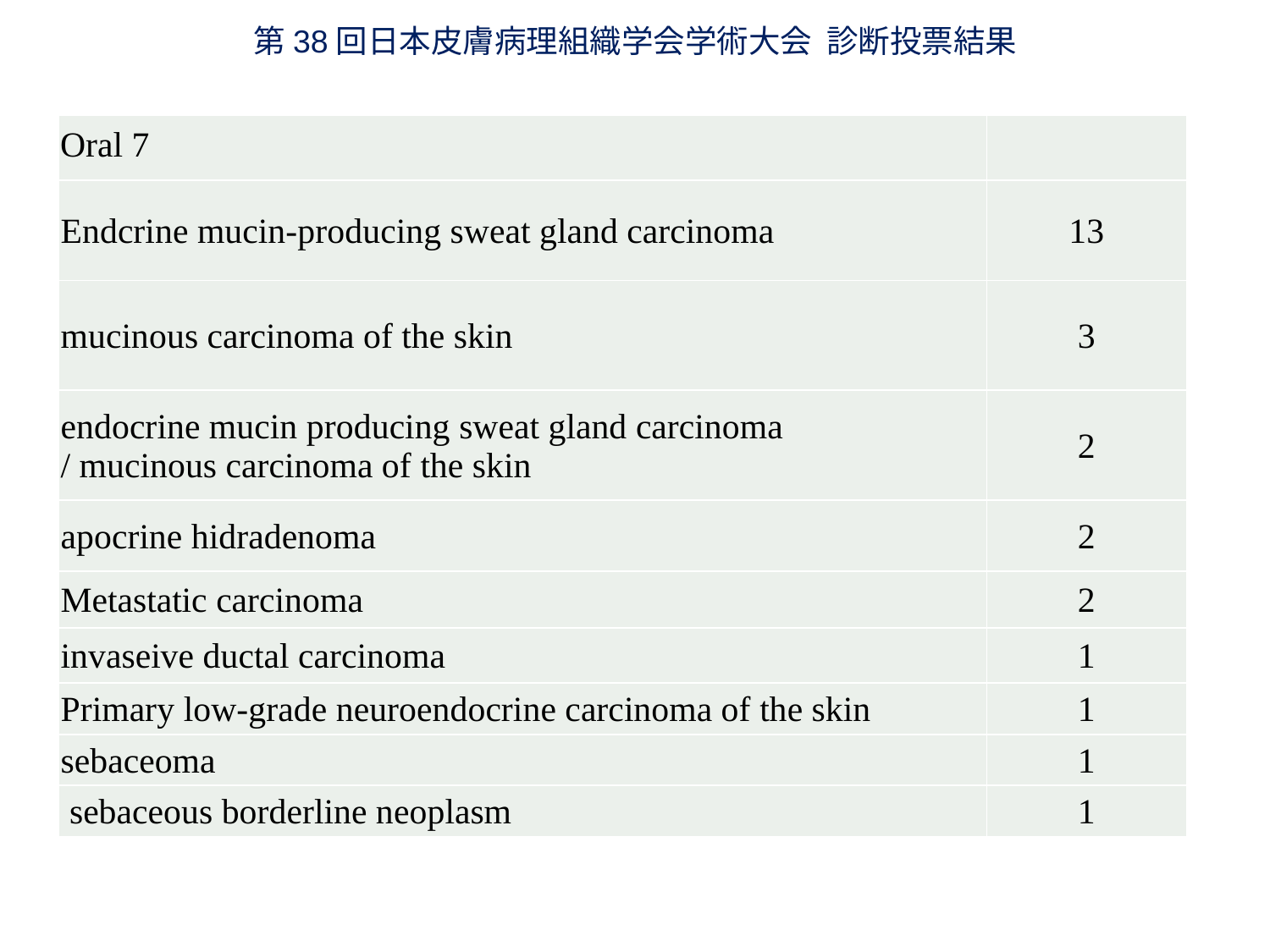

第38回日本皮膚病理組織学会学術大会  診断投票結果
| Oral 7 |  |
| --- | --- |
| Endcrine mucin-producing sweat gland carcinoma | 13 |
| mucinous carcinoma of the skin | 3 |
| endocrine mucin producing sweat gland carcinoma / mucinous carcinoma of the skin | 2 |
| apocrine hidradenoma | 2 |
| Metastatic carcinoma | 2 |
| invaseive ductal carcinoma | 1 |
| Primary low-grade neuroendocrine carcinoma of the skin | 1 |
| sebaceoma | 1 |
| sebaceous borderline neoplasm | 1 |